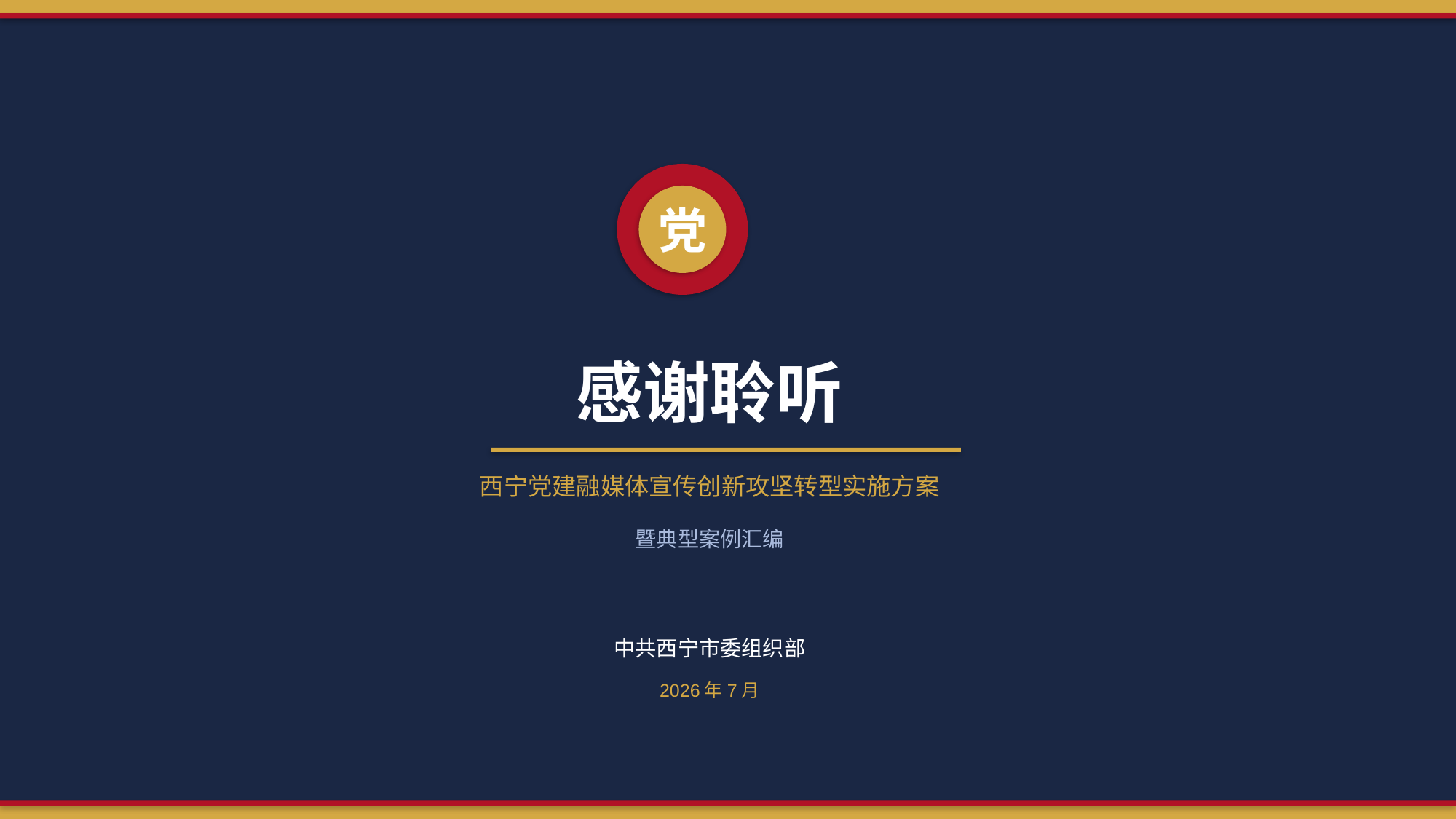

党

感谢聆听

西宁党建融媒体宣传创新攻坚转型实施方案
暨典型案例汇编
中共西宁市委组织部
2026年7月